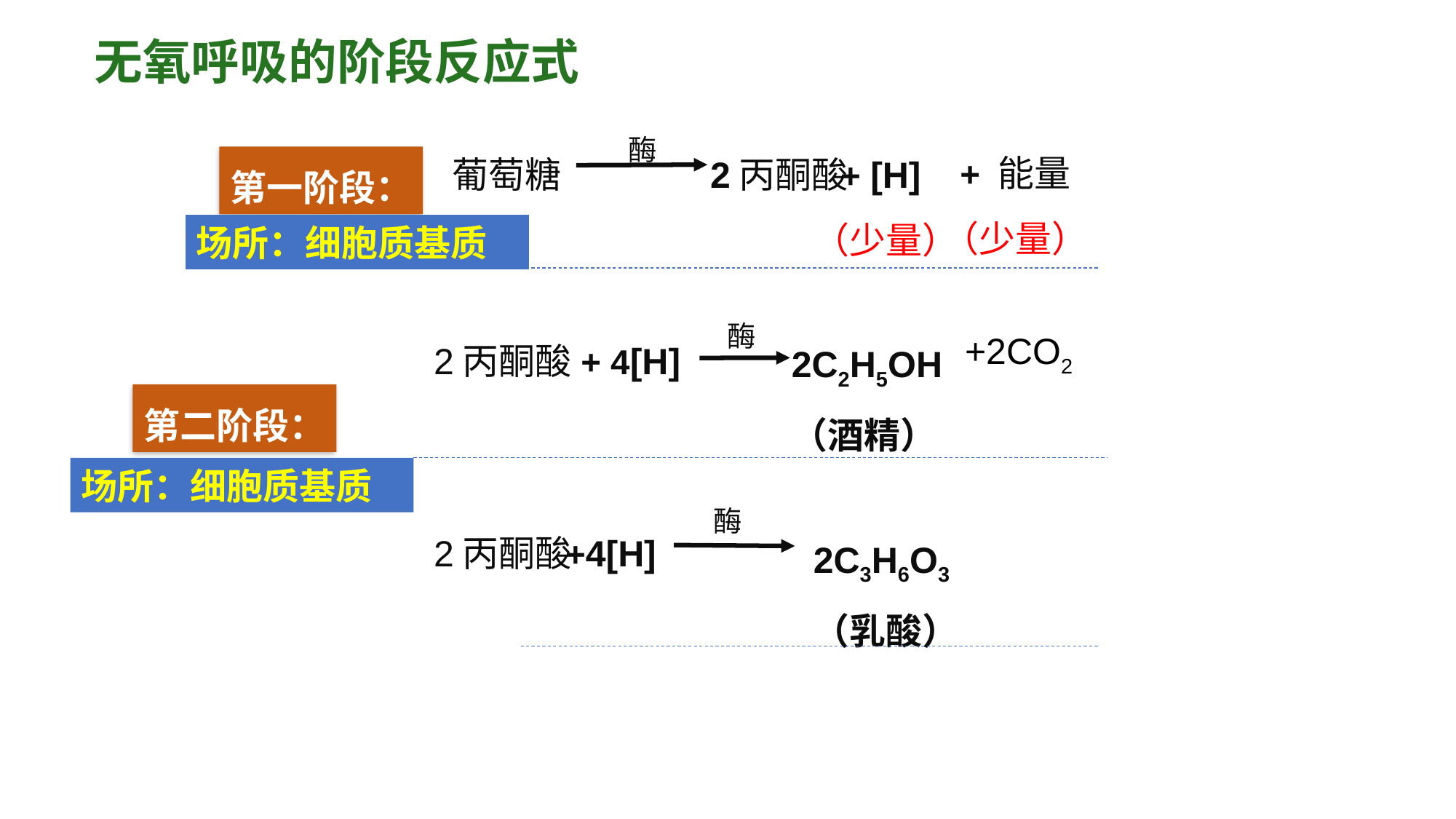

无氧呼吸的阶段反应式
酶

+ 能量
（少量）
葡萄糖
2丙酮酸
+ [H]
（少量）
第一阶段：
场所：细胞质基质
酶

酶

2丙酮酸
+ 4[H]
2丙酮酸
+4[H]
2C2H5OH
（酒精）
+2CO2
第二阶段：
场所：细胞质基质
2C3H6O3
（乳酸）